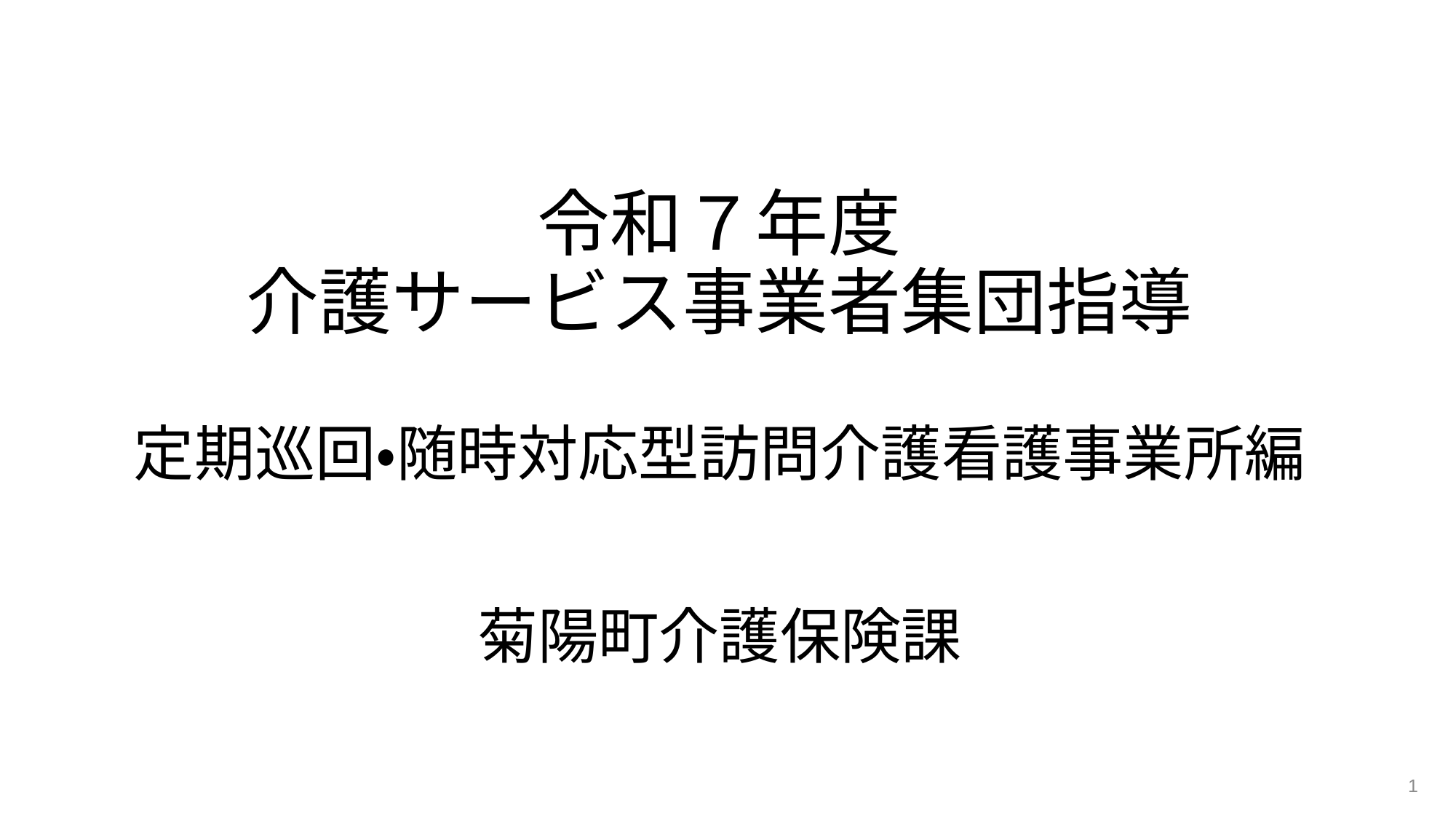

# 令和７年度 介護サービス事業者集団指導
定期巡回・随時対応型訪問介護看護事業所編
菊陽町介護保険課
1